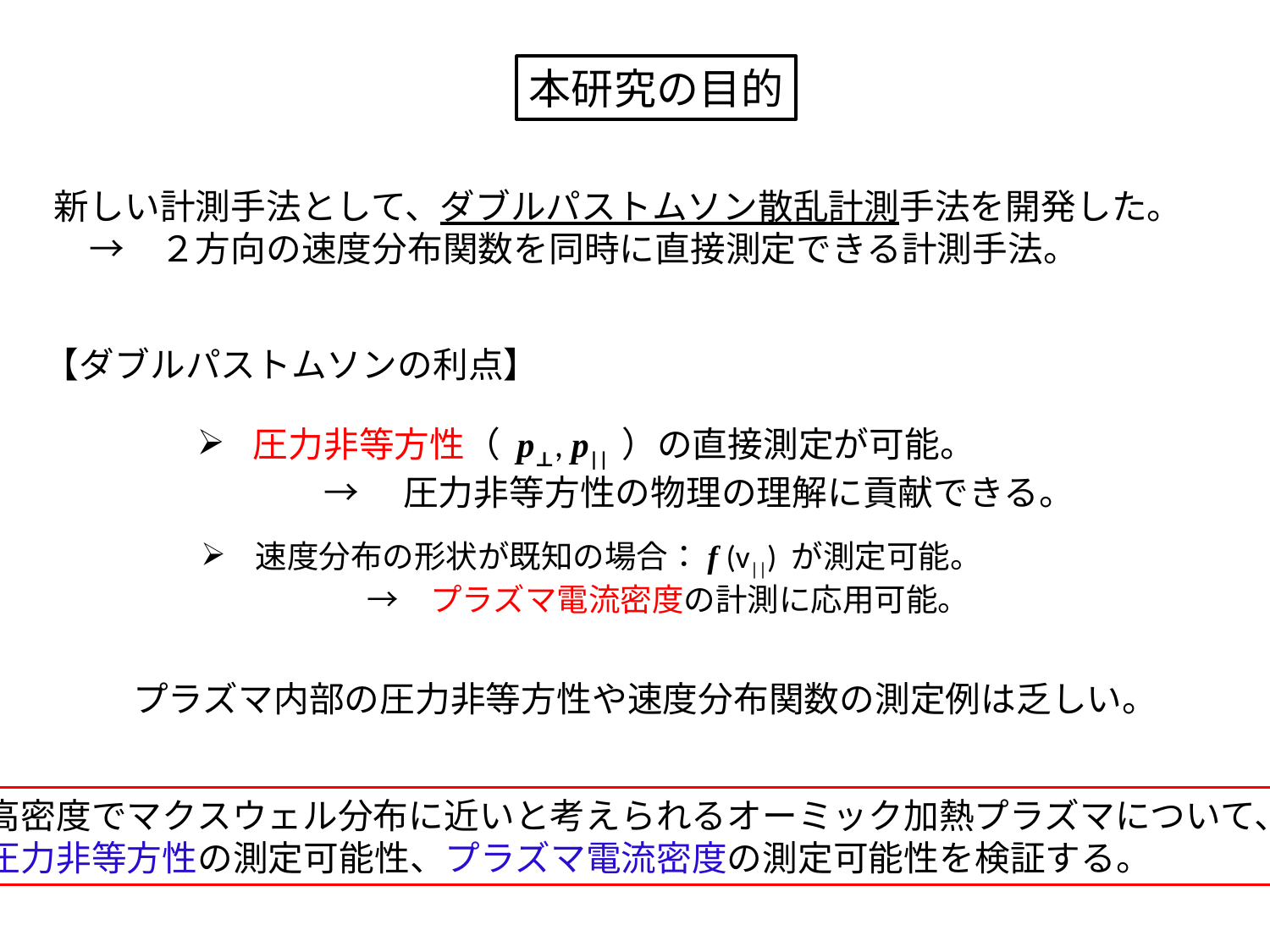

本研究の目的
新しい計測手法として、ダブルパストムソン散乱計測手法を開発した。
　→　２方向の速度分布関数を同時に直接測定できる計測手法。
【ダブルパストムソンの利点】
 圧力非等方性（ p⊥, p|| ）の直接測定が可能。
	→　圧力非等方性の物理の理解に貢献できる。
 速度分布の形状が既知の場合：f (v||) が測定可能。
　　　　　 →　プラズマ電流密度の計測に応用可能。
プラズマ内部の圧力非等方性や速度分布関数の測定例は乏しい。
高密度でマクスウェル分布に近いと考えられるオーミック加熱プラズマについて、
圧力非等方性の測定可能性、プラズマ電流密度の測定可能性を検証する。